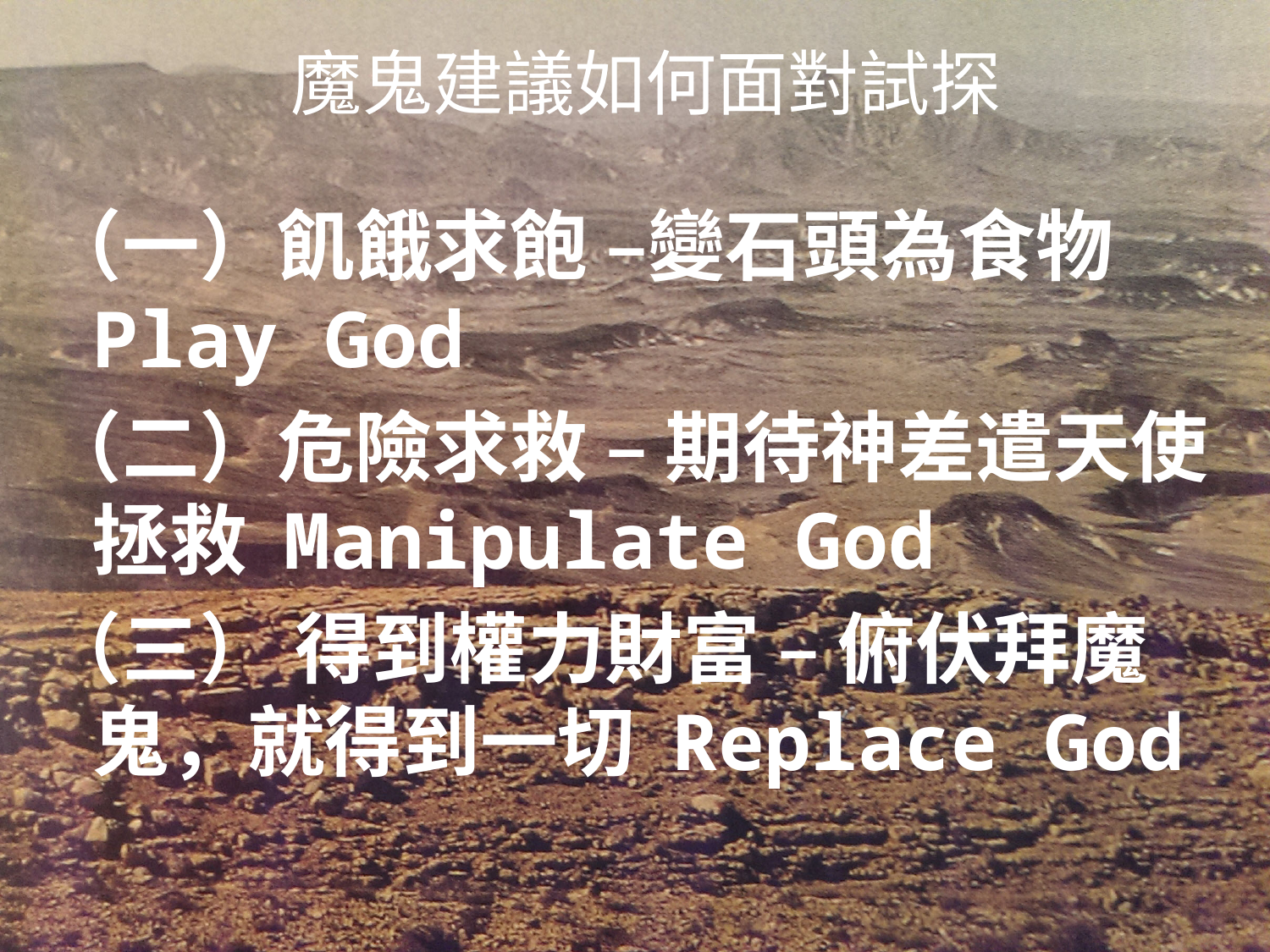

# 魔鬼建議如何面對試探
（一）飢餓求飽 –變石頭為食物 Play God
（二）危險求救 – 期待神差遣天使拯救 Manipulate God
（三） 得到權力財富 – 俯伏拜魔鬼，就得到一切 Replace God